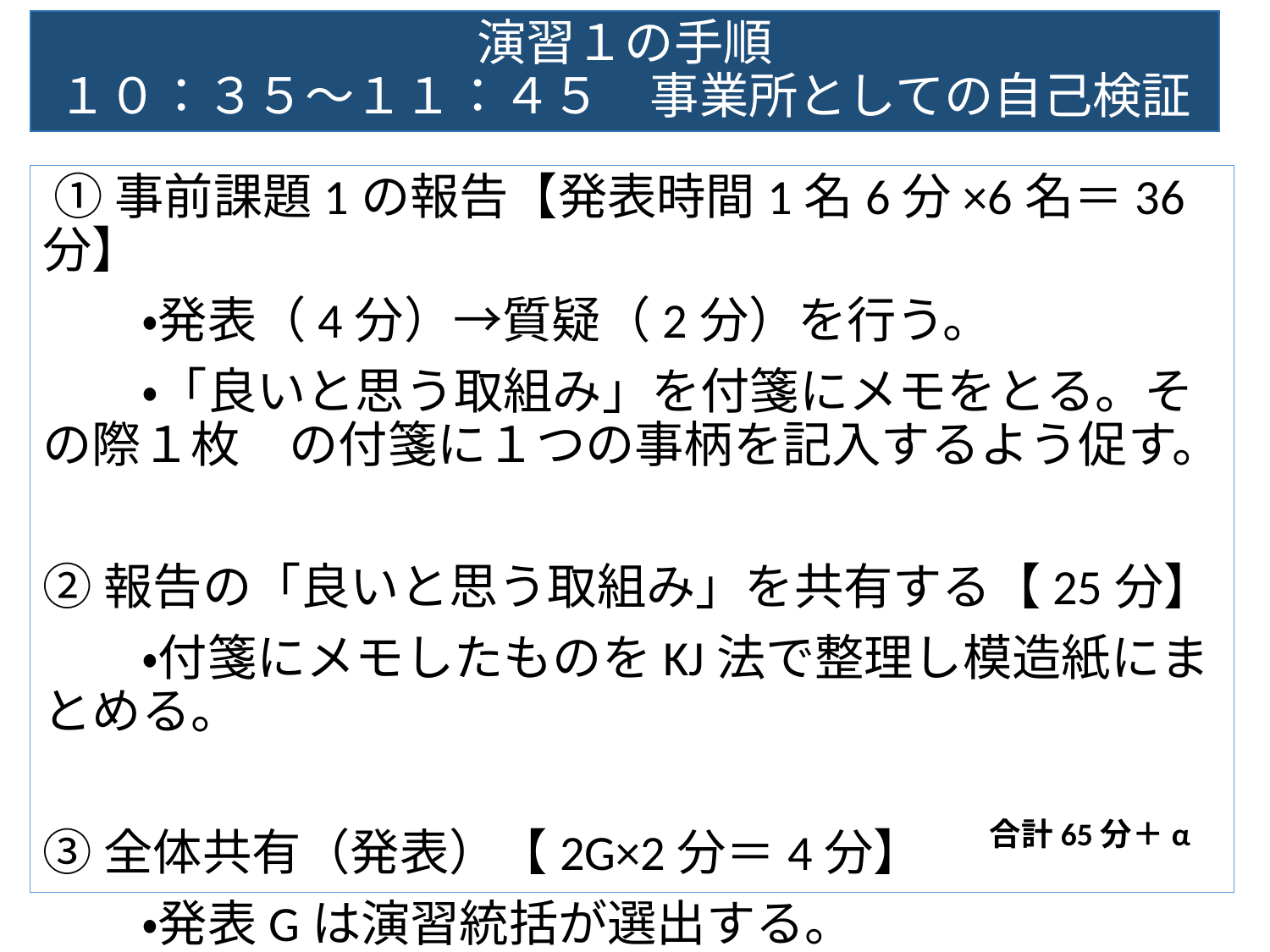

# 演習１の手順 １０：３５～１１：４５　事業所としての自己検証
 ①事前課題1の報告【発表時間1名6分×6名＝36分】
　　・発表（4分）→質疑（2分）を行う。
　　・「良いと思う取組み」を付箋にメモをとる。その際１枚　の付箋に１つの事柄を記入するよう促す。

②報告の「良いと思う取組み」を共有する【25分】
　　・付箋にメモしたものをKJ法で整理し模造紙にまとめる。

③全体共有（発表）【2G×2分＝4分】
　　・発表Gは演習統括が選出する。

合計65分＋α